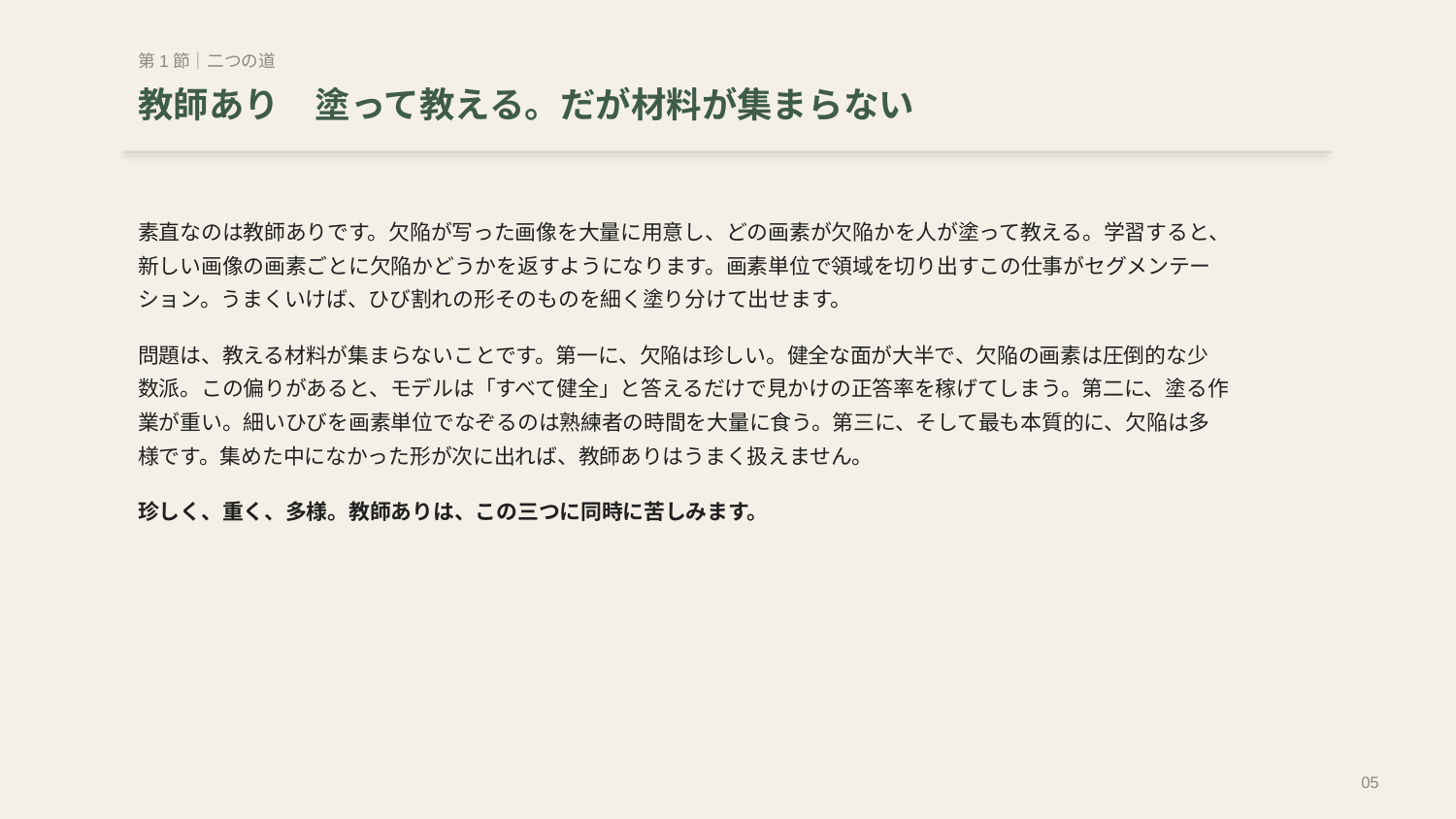

第1節｜二つの道
教師あり　塗って教える。だが材料が集まらない

素直なのは教師ありです。欠陥が写った画像を大量に用意し、どの画素が欠陥かを人が塗って教える。学習すると、新しい画像の画素ごとに欠陥かどうかを返すようになります。画素単位で領域を切り出すこの仕事がセグメンテーション。うまくいけば、ひび割れの形そのものを細く塗り分けて出せます。
問題は、教える材料が集まらないことです。第一に、欠陥は珍しい。健全な面が大半で、欠陥の画素は圧倒的な少数派。この偏りがあると、モデルは「すべて健全」と答えるだけで見かけの正答率を稼げてしまう。第二に、塗る作業が重い。細いひびを画素単位でなぞるのは熟練者の時間を大量に食う。第三に、そして最も本質的に、欠陥は多様です。集めた中になかった形が次に出れば、教師ありはうまく扱えません。
珍しく、重く、多様。教師ありは、この三つに同時に苦しみます。
05